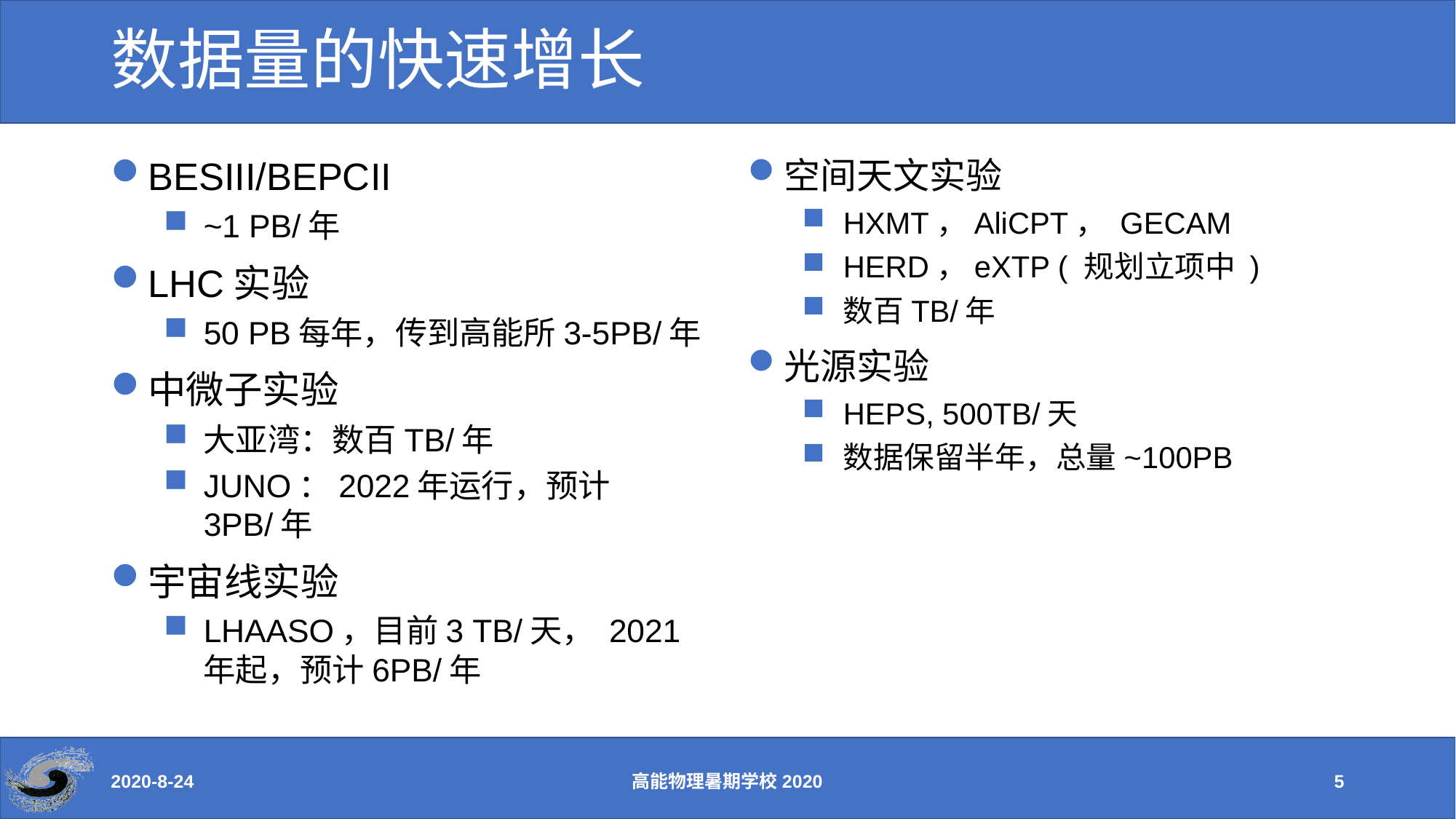

# 数据量的快速增长
BESIII/BEPCII
~1 PB/年
LHC实验
50 PB每年，传到高能所3-5PB/年
中微子实验
大亚湾：数百TB/年
JUNO：2022年运行，预计3PB/年
宇宙线实验
LHAASO，目前3 TB/天， 2021年起，预计6PB/年

空间天文实验
HXMT，AliCPT， GECAM
HERD，eXTP ( 规划立项中 )
数百TB/年
光源实验
HEPS, 500TB/天
数据保留半年，总量~100PB

2020-8-24
高能物理暑期学校2020
5